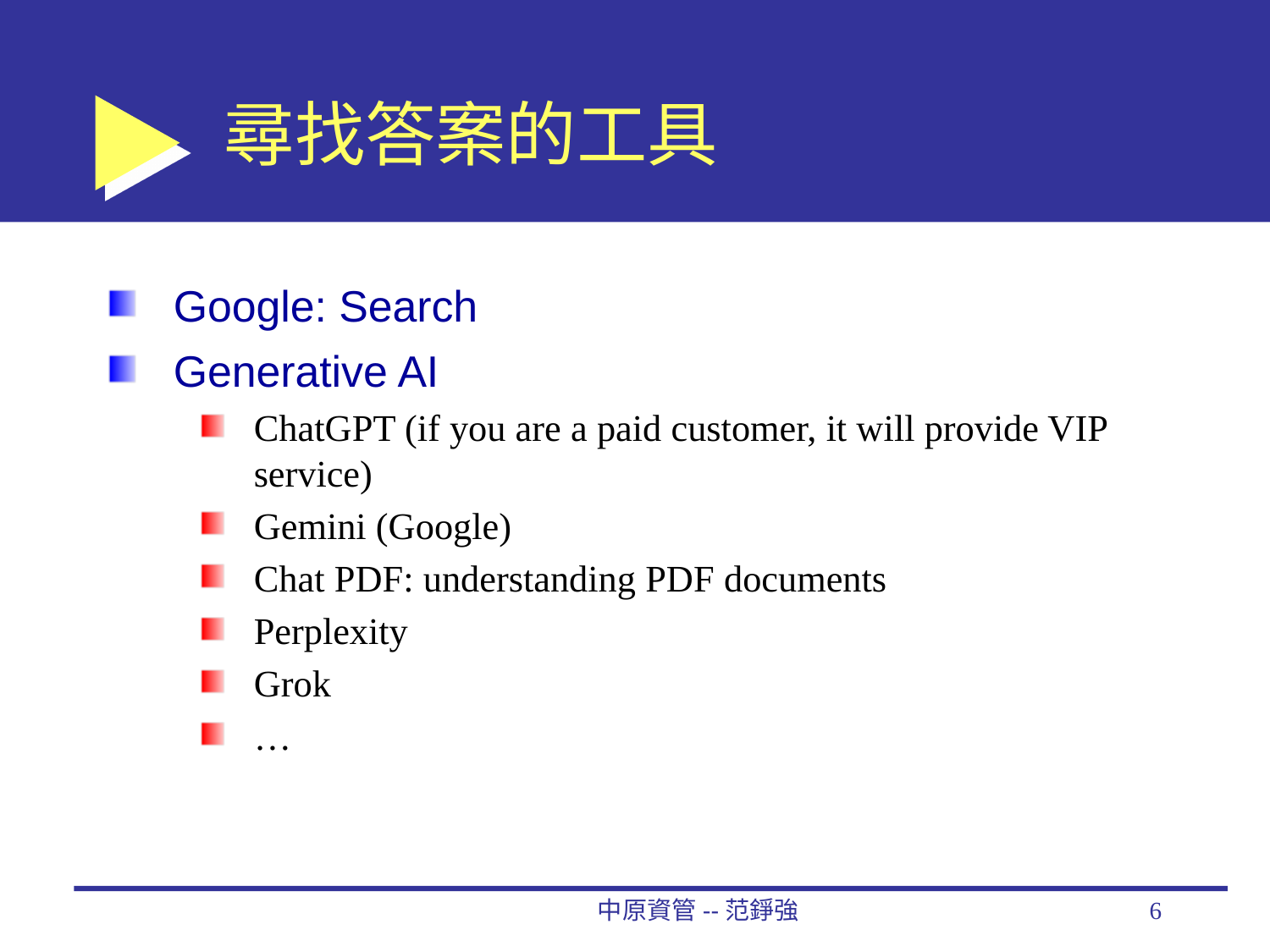

# 尋找答案的工具
Google: Search
Generative AI
ChatGPT (if you are a paid customer, it will provide VIP service)
Gemini (Google)
Chat PDF: understanding PDF documents
Perplexity
Grok
…
中原資管--范錚強
6